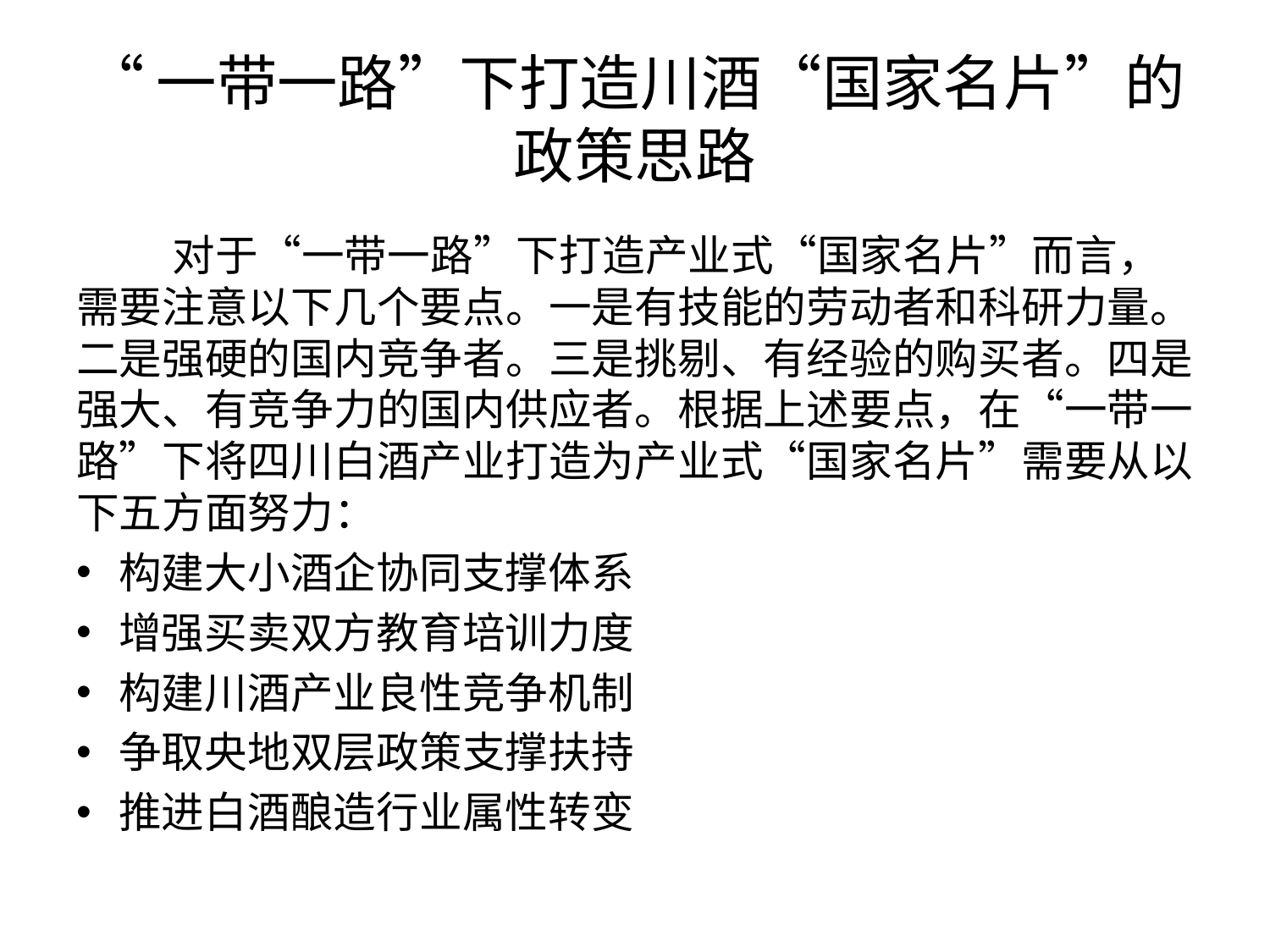

# “一带一路”下打造川酒“国家名片”的政策思路
	对于“一带一路”下打造产业式“国家名片”而言，需要注意以下几个要点。一是有技能的劳动者和科研力量。二是强硬的国内竞争者。三是挑剔、有经验的购买者。四是强大、有竞争力的国内供应者。根据上述要点，在“一带一路”下将四川白酒产业打造为产业式“国家名片”需要从以下五方面努力：
构建大小酒企协同支撑体系
增强买卖双方教育培训力度
构建川酒产业良性竞争机制
争取央地双层政策支撑扶持
推进白酒酿造行业属性转变